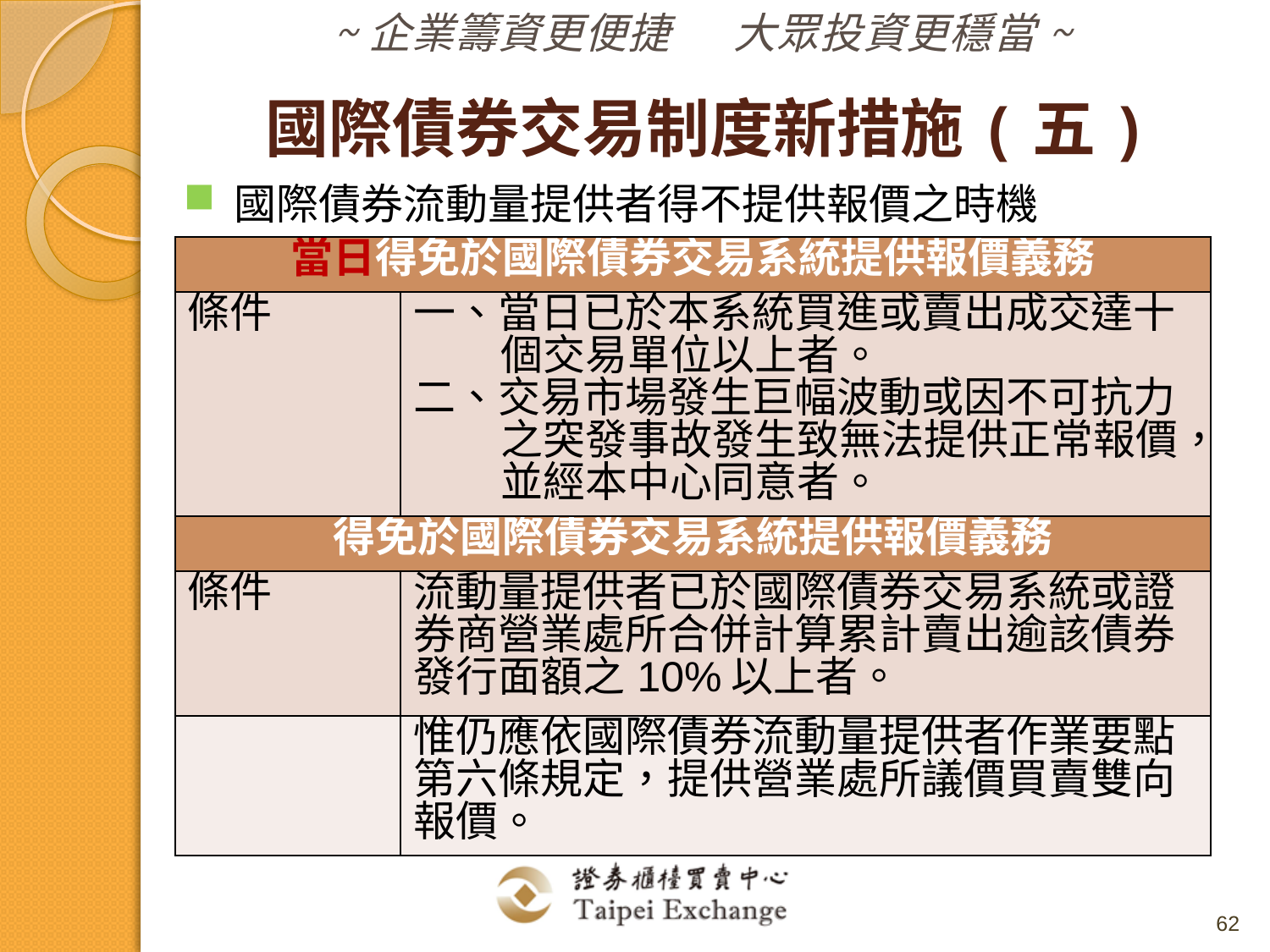

# 國際債券交易制度新措施(五)
國際債券流動量提供者得不提供報價之時機
| 當日得免於國際債券交易系統提供報價義務 |  |
| --- | --- |
| 條件 | 一、當日已於本系統買進或賣出成交達十個交易單位以上者。 二、交易市場發生巨幅波動或因不可抗力之突發事故發生致無法提供正常報價，並經本中心同意者。 |
| 得免於國際債券交易系統提供報價義務 |  |
| --- | --- |
| 條件 | 流動量提供者已於國際債券交易系統或證券商營業處所合併計算累計賣出逾該債券發行面額之10%以上者。 |
|  | 惟仍應依國際債券流動量提供者作業要點第六條規定，提供營業處所議價買賣雙向報價。 |

62